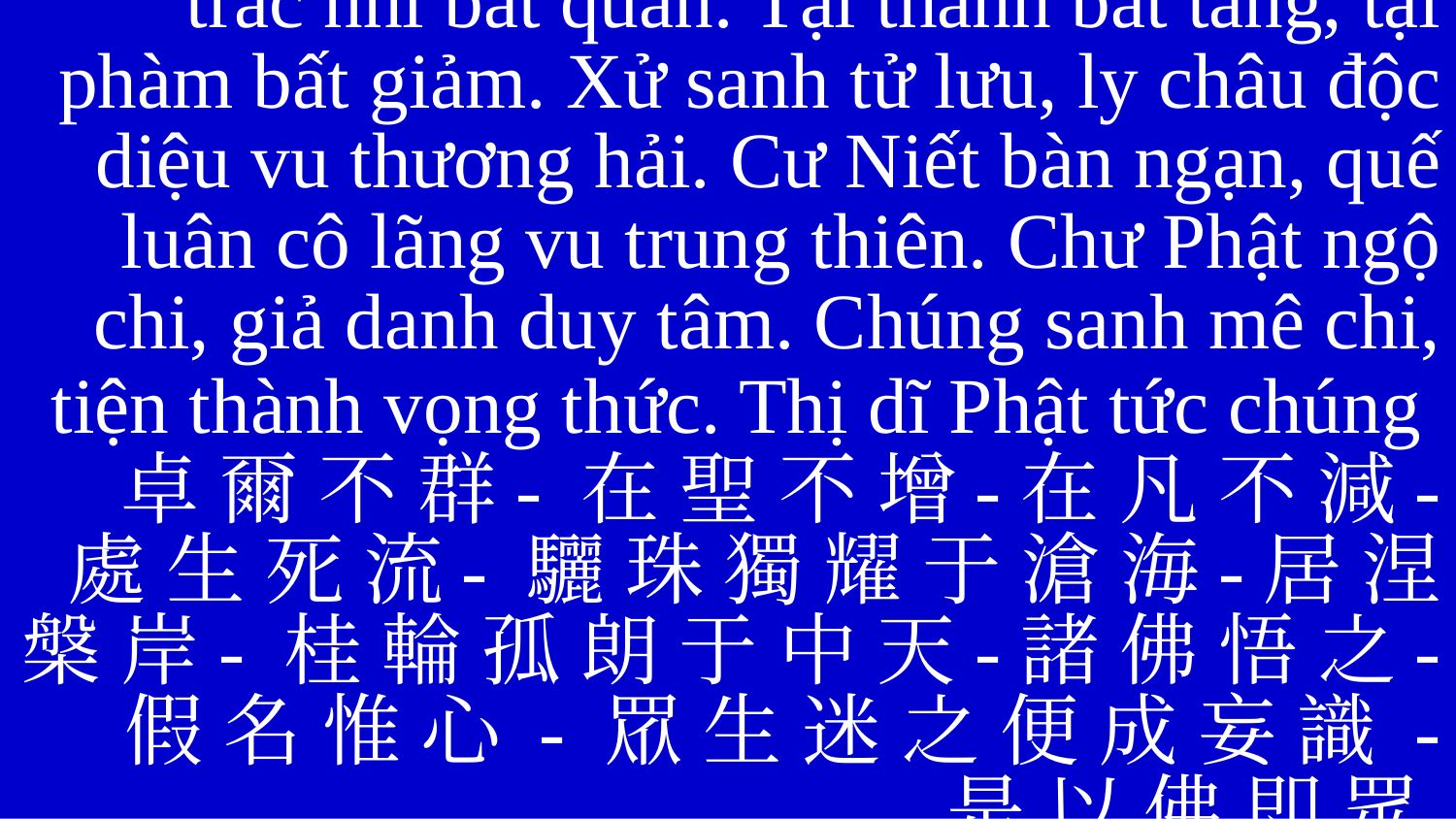

trác nhĩ bất quần. Tại thánh bất tăng, tại phàm bất giảm. Xử sanh tử lưu, ly châu độc diệu vu thương hải. Cư Niết bàn ngạn, quế luân cô lãng vu trung thiên. Chư Phật ngộ chi, giả danh duy tâm. Chúng sanh mê chi,
tiện thành vọng thức. Thị dĩ Phật tức chúng
卓 爾 不 群- 在 聖 不 增-在 凡 不 減- 處 生 死 流- 驪 珠 獨 耀 于 滄 海-居 涅 槃 岸- 桂 輪 孤 朗 于 中 天-諸 佛 悟 之- 假 名 惟 心 - 眾 生 迷 之 便 成 妄 識 - 是 以 佛 即 眾